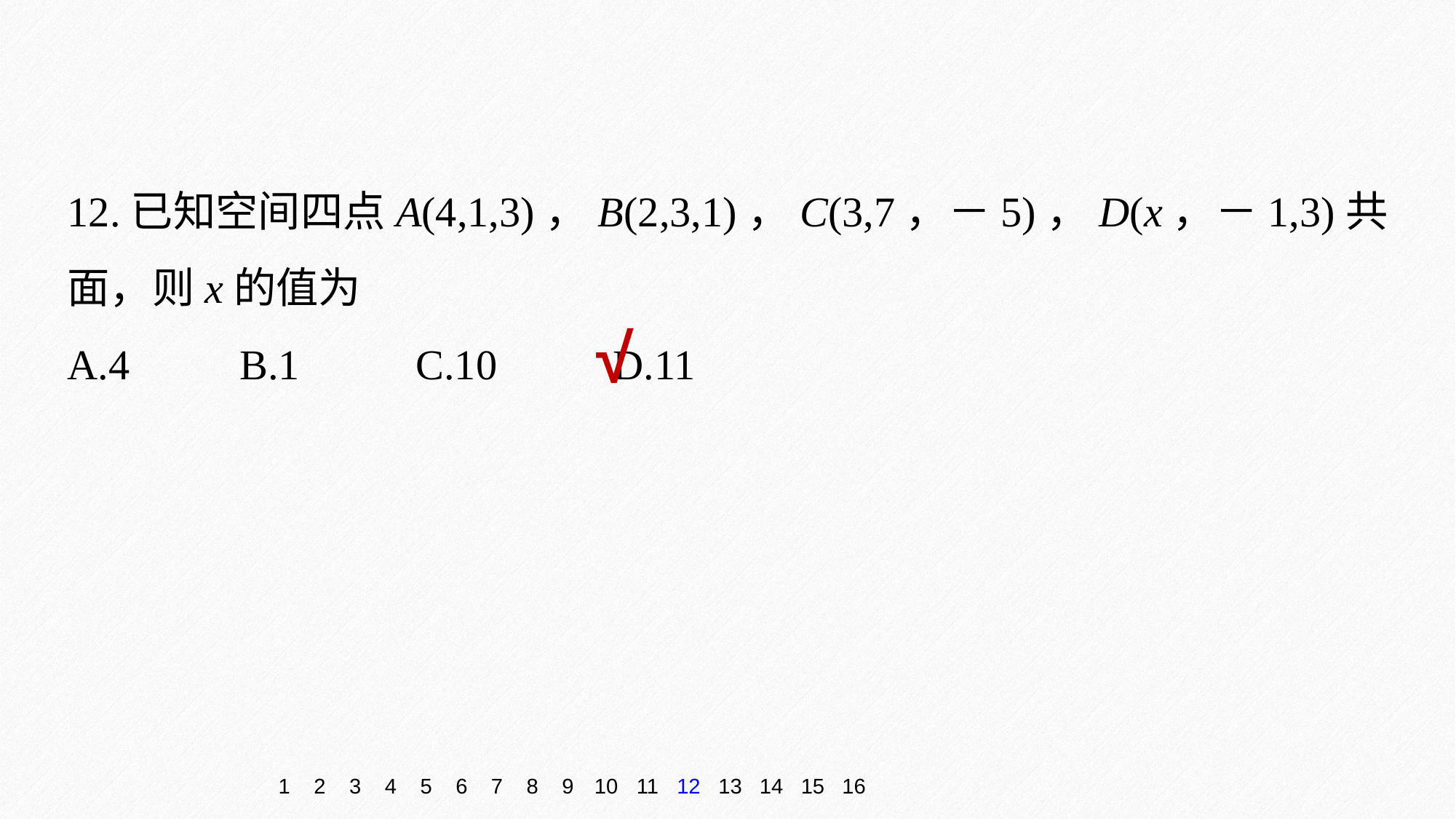

12.已知空间四点A(4,1,3)，B(2,3,1)，C(3,7，－5)，D(x，－1,3)共面，则x的值为
A.4  	      B.1  	  C.10  	D.11
√
1
2
3
4
5
6
7
8
9
10
11
12
13
14
15
16